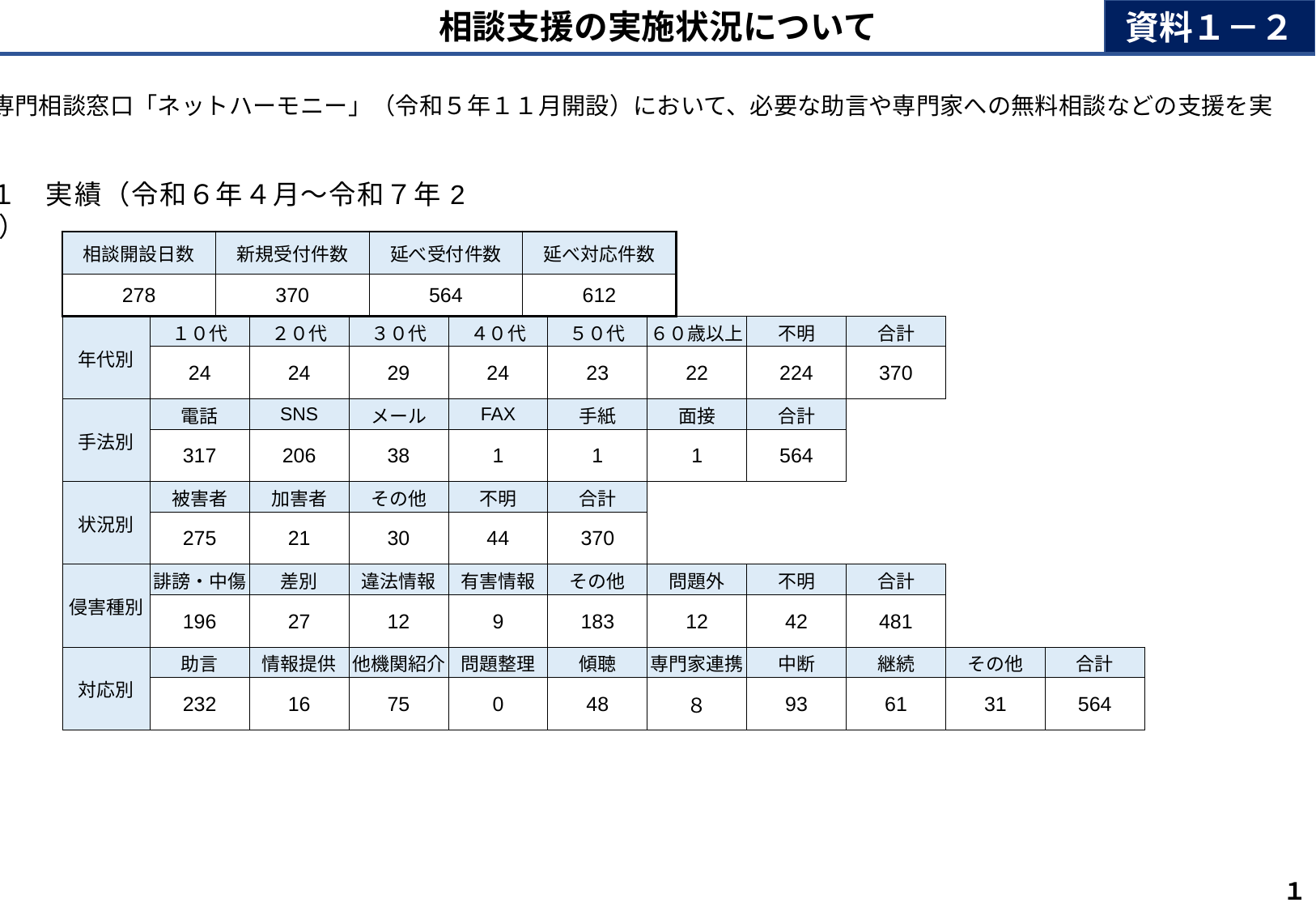

資料１－２
相談支援の実施状況について
専門相談窓口「ネットハーモニー」（令和５年１１月開設）において、必要な助言や専門家への無料相談などの支援を実施
１　実績（令和６年４月～令和７年2月）
| 相談開設日数 | 新規受付件数 | 延べ受付件数 | 延べ対応件数 |
| --- | --- | --- | --- |
| 278 | 370 | 564 | 612 |
| 年代別 | １０代 | ２０代 | ３０代 | ４０代 | ５０代 | ６０歳以上 | 不明 | 合計 |  |  |
| --- | --- | --- | --- | --- | --- | --- | --- | --- | --- | --- |
|  | 24 | 24 | 29 | 24 | 23 | 22 | 224 | 370 |  |  |
| 手法別 | 電話 | SNS | メール | FAX | 手紙 | 面接 | 合計 |  |  |  |
|  | 317 | 206 | 38 | 1 | 1 | 1 | 564 |  |  |  |
| 状況別 | 被害者 | 加害者 | その他 | 不明 | 合計 |  |  |  |  |  |
|  | 275 | 21 | 30 | 44 | 370 |  |  |  |  |  |
| 侵害種別 | 誹謗・中傷 | 差別 | 違法情報 | 有害情報 | その他 | 問題外 | 不明 | 合計 |  |  |
|  | 196 | 27 | 12 | 9 | 183 | 12 | 42 | 481 |  |  |
| 対応別 | 助言 | 情報提供 | 他機関紹介 | 問題整理 | 傾聴 | 専門家連携 | 中断 | 継続 | その他 | 合計 |
|  | 232 | 16 | 75 | 0 | 48 | ８ | 93 | 61 | 31 | 564 |
１